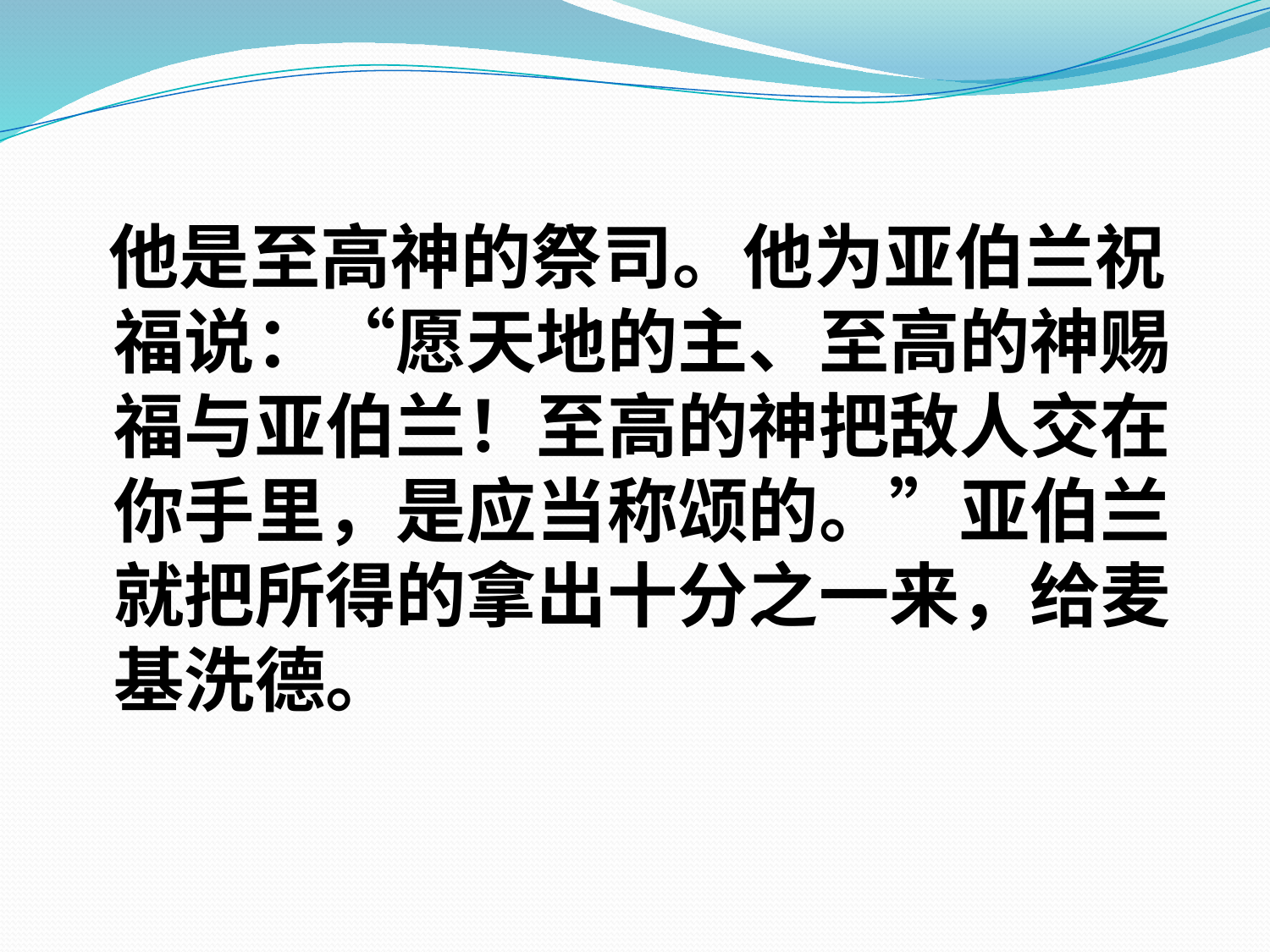

他是至高神的祭司。他为亚伯兰祝福说：“愿天地的主、至高的神赐福与亚伯兰！至高的神把敌人交在你手里，是应当称颂的。”亚伯兰就把所得的拿出十分之一来，给麦基洗德。